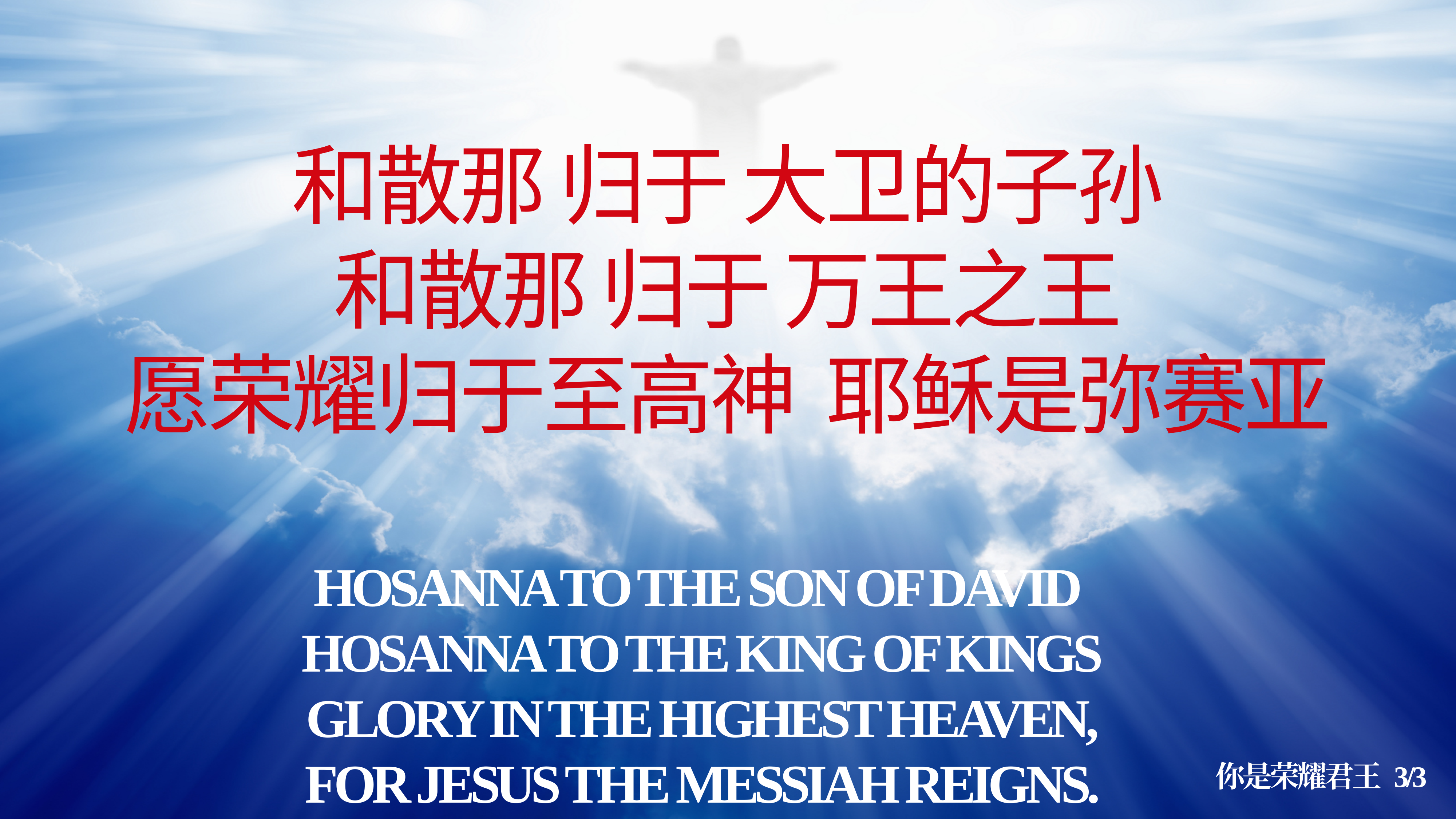

# 和散那 归于 大卫的子孙
和散那 归于 万王之王
愿荣耀归于至高神  耶稣是弥赛亚
Hosanna to the Son of David
hosanna to the King of kings
Glory in the highest heaven,
For Jesus the Messiah reigns.
你是荣耀君王 3/3